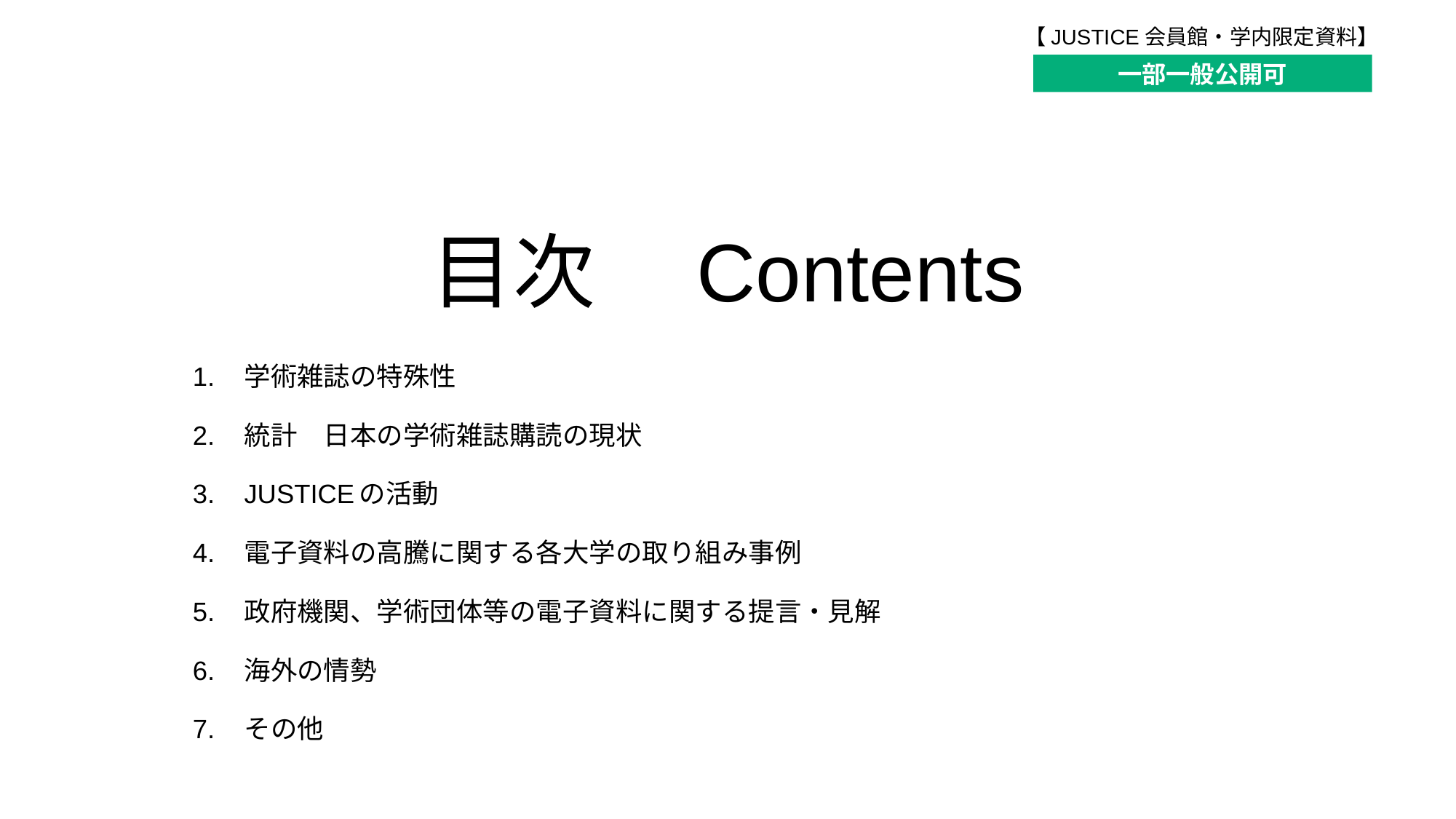

一部一般公開可
# 目次　Contents
学術雑誌の特殊性
統計　日本の学術雑誌購読の現状
JUSTICEの活動
電子資料の高騰に関する各大学の取り組み事例
政府機関、学術団体等の電子資料に関する提言・見解
海外の情勢
その他